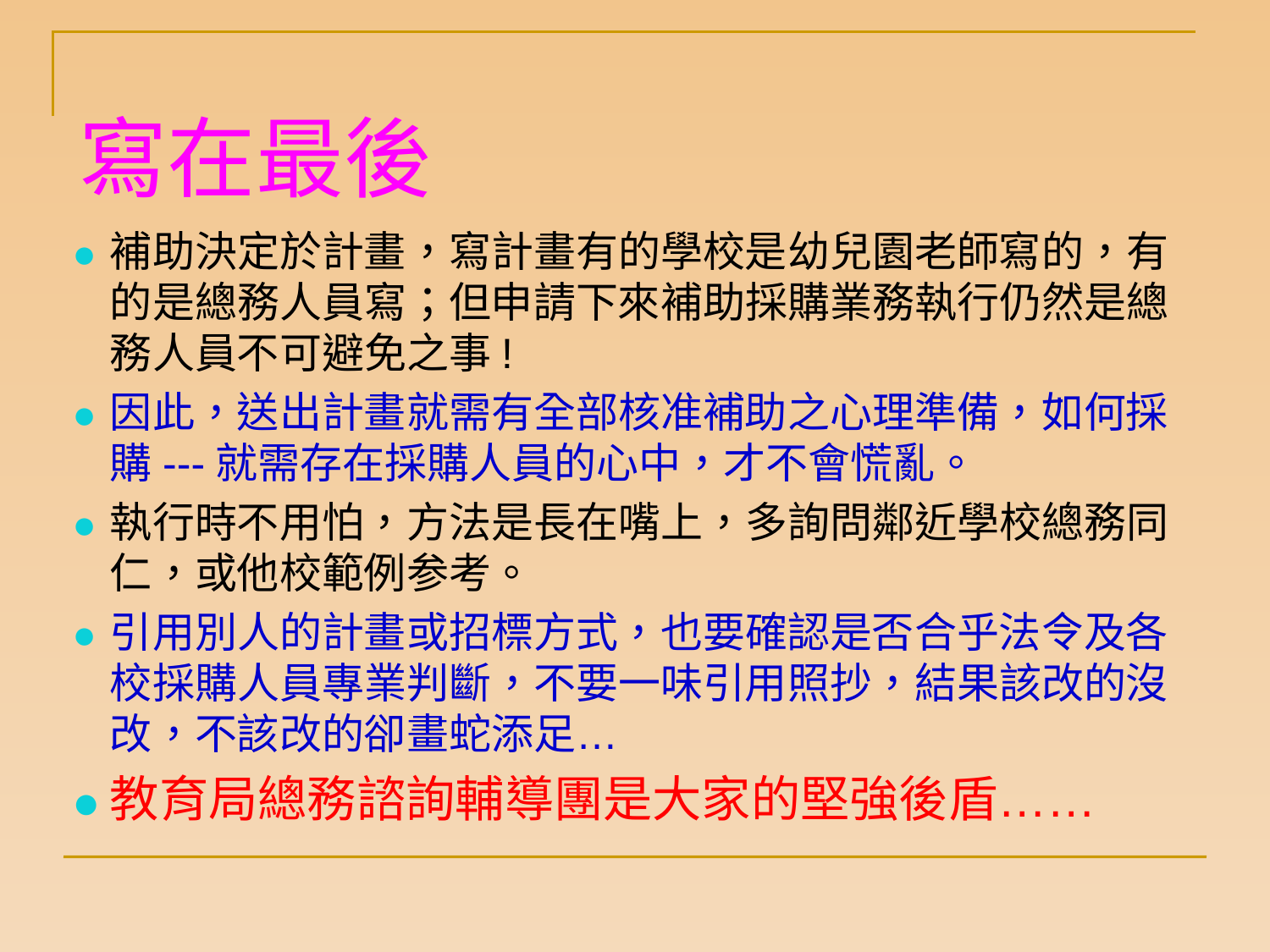

# 寫在最後
補助決定於計畫，寫計畫有的學校是幼兒園老師寫的，有的是總務人員寫；但申請下來補助採購業務執行仍然是總務人員不可避免之事!
因此，送出計畫就需有全部核准補助之心理準備，如何採購---就需存在採購人員的心中，才不會慌亂。
執行時不用怕，方法是長在嘴上，多詢問鄰近學校總務同仁，或他校範例参考。
引用別人的計畫或招標方式，也要確認是否合乎法令及各校採購人員專業判斷，不要一味引用照抄，結果該改的沒改，不該改的卻畫蛇添足…
教育局總務諮詢輔導團是大家的堅強後盾……